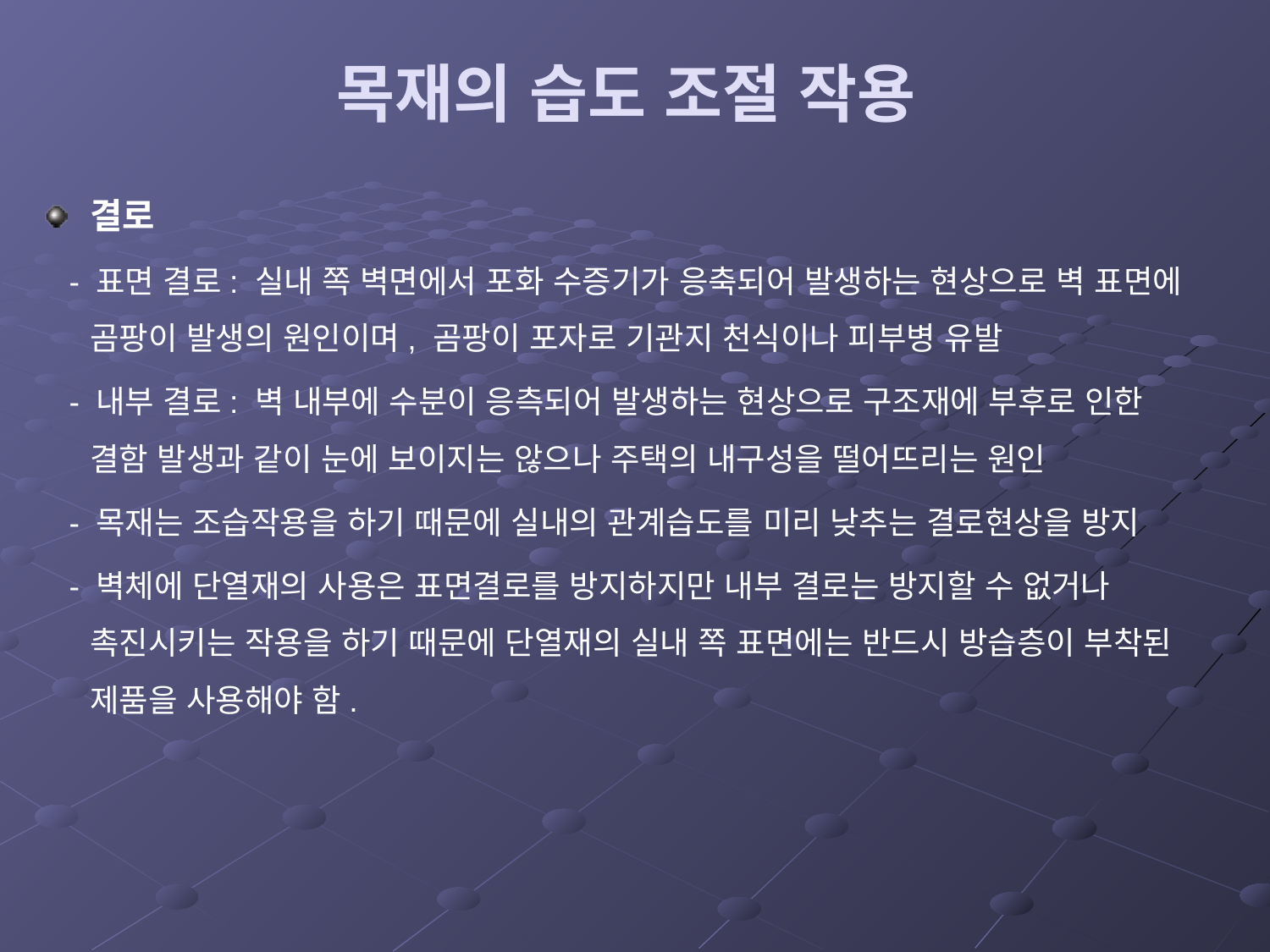

# 목재의 습도 조절 작용
결로
   - 표면 결로: 실내 쪽 벽면에서 포화 수증기가 응축되어 발생하는 현상으로 벽 표면에 곰팡이 발생의 원인이며, 곰팡이 포자로 기관지 천식이나 피부병 유발
   - 내부 결로: 벽 내부에 수분이 응측되어 발생하는 현상으로 구조재에 부후로 인한 결함 발생과 같이 눈에 보이지는 않으나 주택의 내구성을 떨어뜨리는 원인
   - 목재는 조습작용을 하기 때문에 실내의 관계습도를 미리 낮추는 결로현상을 방지
   - 벽체에 단열재의 사용은 표면결로를 방지하지만 내부 결로는 방지할 수 없거나 촉진시키는 작용을 하기 때문에 단열재의 실내 쪽 표면에는 반드시 방습층이 부착된 제품을 사용해야 함.